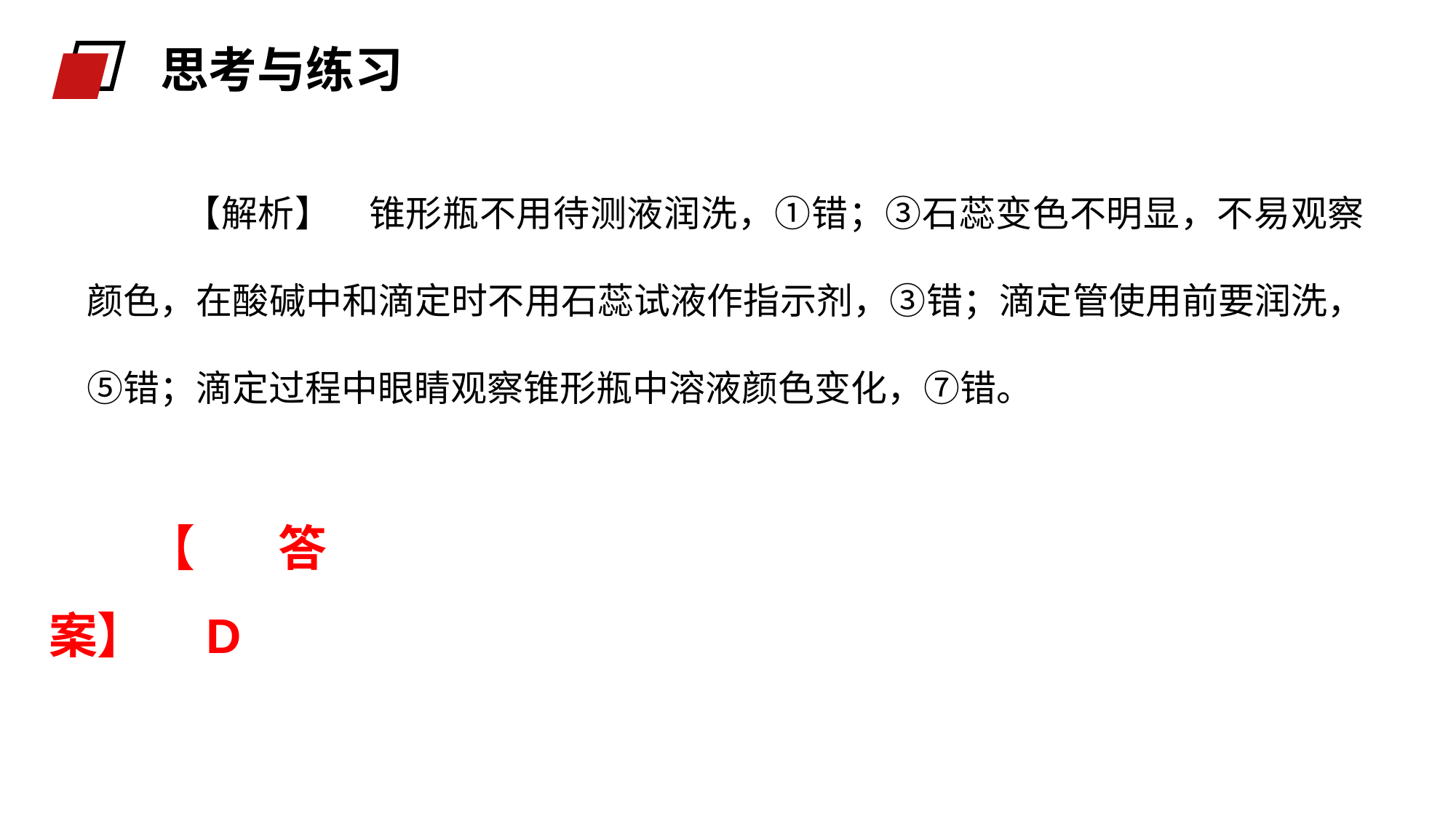

思考与练习
【解析】　锥形瓶不用待测液润洗，①错；③石蕊变色不明显，不易观察颜色，在酸碱中和滴定时不用石蕊试液作指示剂，③错；滴定管使用前要润洗，⑤错；滴定过程中眼睛观察锥形瓶中溶液颜色变化，⑦错。
【答案】　D